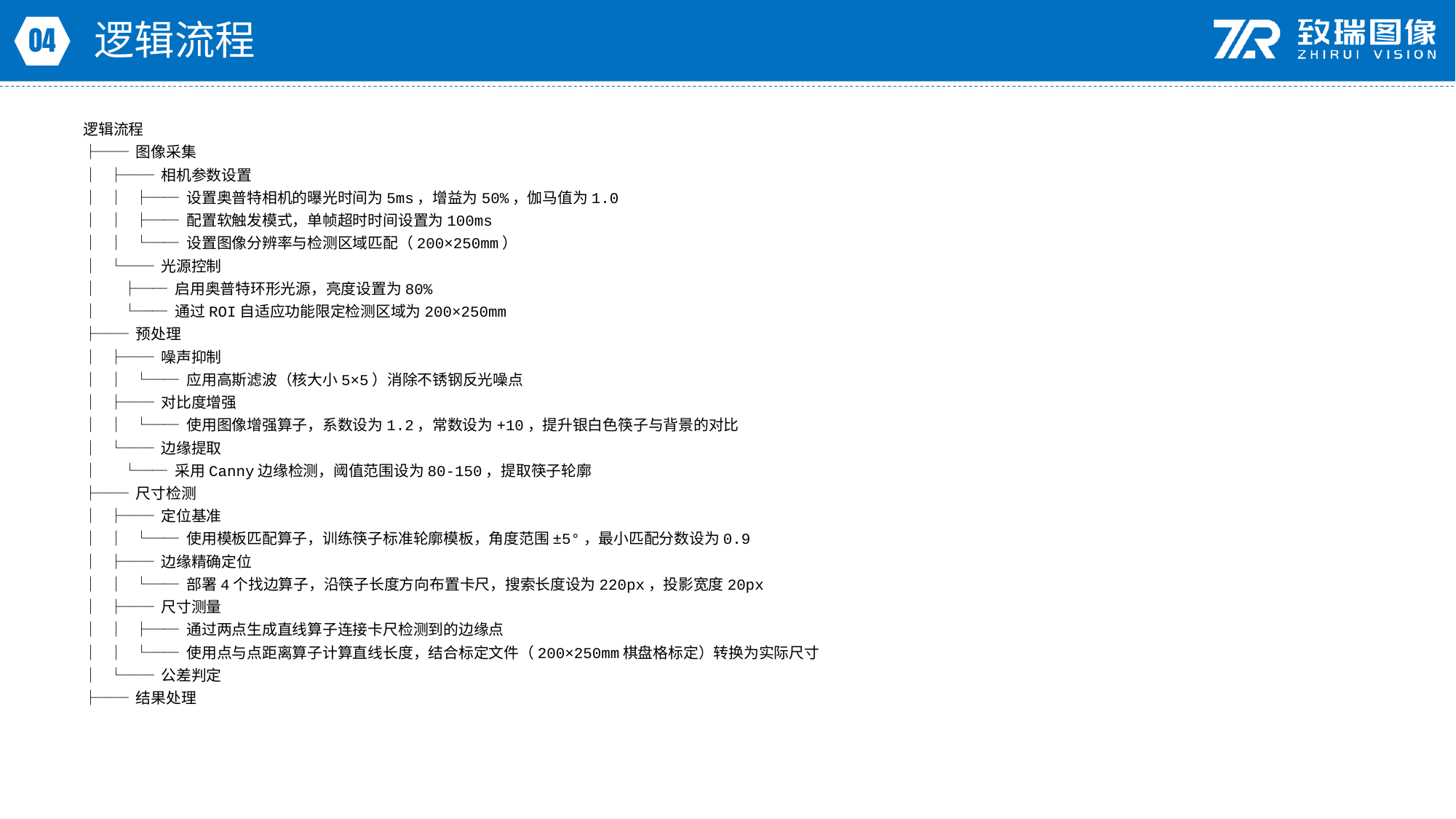

逻辑流程
04

逻辑流程
├── 图像采集
│   ├── 相机参数设置
│   │   ├── 设置奥普特相机的曝光时间为5ms，增益为50%，伽马值为1.0
│   │   ├── 配置软触发模式，单帧超时时间设置为100ms
│   │   └── 设置图像分辨率与检测区域匹配（200×250mm）
│   └── 光源控制
│       ├── 启用奥普特环形光源，亮度设置为80%
│       └── 通过ROI自适应功能限定检测区域为200×250mm
├── 预处理
│   ├── 噪声抑制
│   │   └── 应用高斯滤波（核大小5×5）消除不锈钢反光噪点
│   ├── 对比度增强
│   │   └── 使用图像增强算子，系数设为1.2，常数设为+10，提升银白色筷子与背景的对比
│   └── 边缘提取
│       └── 采用Canny边缘检测，阈值范围设为80-150，提取筷子轮廓
├── 尺寸检测
│   ├── 定位基准
│   │   └── 使用模板匹配算子，训练筷子标准轮廓模板，角度范围±5°，最小匹配分数设为0.9
│   ├── 边缘精确定位
│   │   └── 部署4个找边算子，沿筷子长度方向布置卡尺，搜索长度设为220px，投影宽度20px
│   ├── 尺寸测量
│   │   ├── 通过两点生成直线算子连接卡尺检测到的边缘点
│   │   └── 使用点与点距离算子计算直线长度，结合标定文件（200×250mm棋盘格标定）转换为实际尺寸
│   └── 公差判定
├── 结果处理